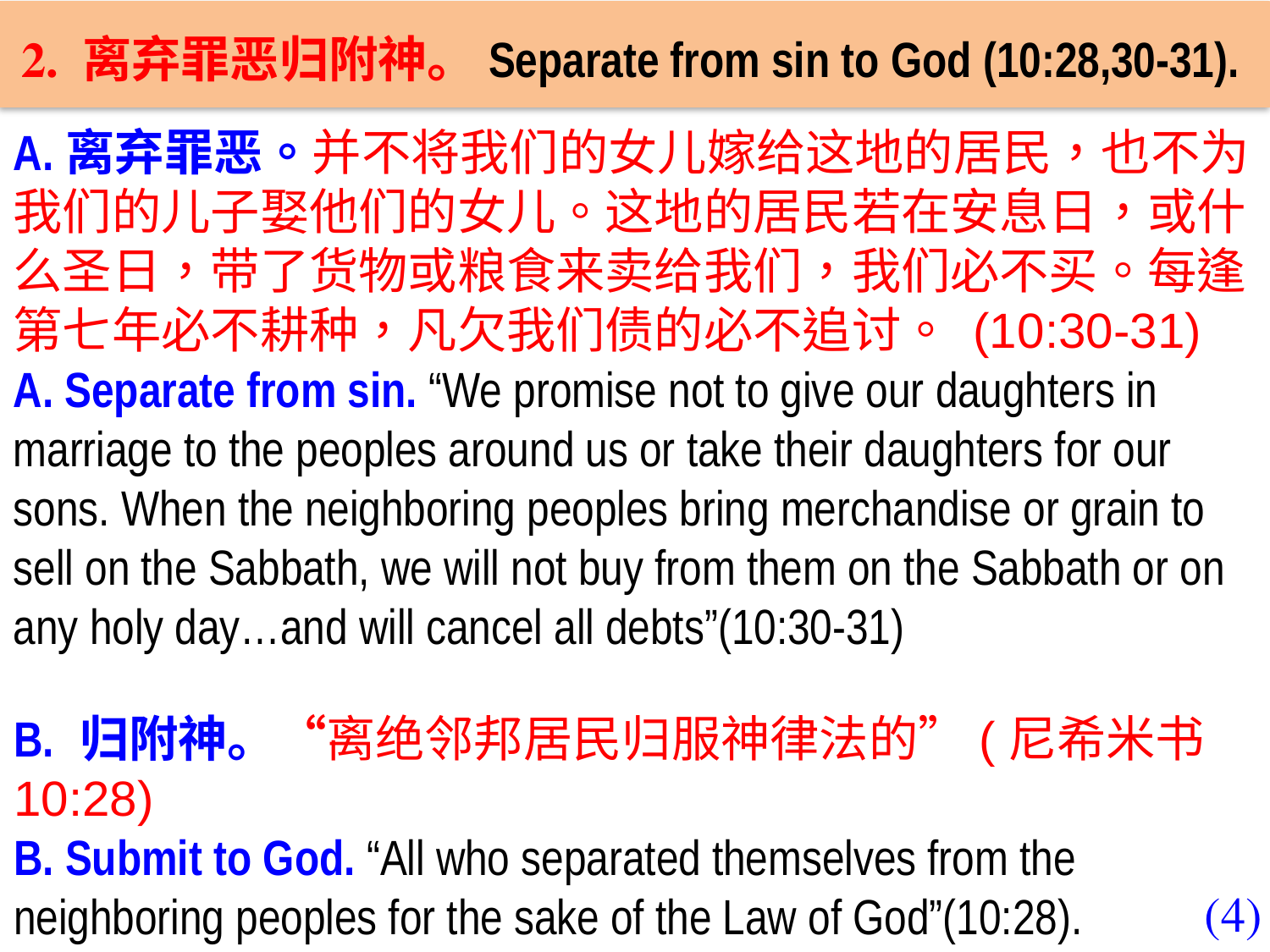

2. 离弃罪恶归附神。Separate from sin to God (10:28,30-31).
A.离弃罪恶。并不将我们的女儿嫁给这地的居民，也不为我们的儿子娶他们的女儿。这地的居民若在安息日，或什么圣日，带了货物或粮食来卖给我们，我们必不买。每逢第七年必不耕种，凡欠我们债的必不追讨。 (10:30-31)
A. Separate from sin. “We promise not to give our daughters in marriage to the peoples around us or take their daughters for our sons. When the neighboring peoples bring merchandise or grain to sell on the Sabbath, we will not buy from them on the Sabbath or on any holy day…and will cancel all debts”(10:30-31)
B. 归附神。“离绝邻邦居民归服神律法的”(尼希米书10:28)
B. Submit to God. “All who separated themselves from the neighboring peoples for the sake of the Law of God”(10:28).
(4)